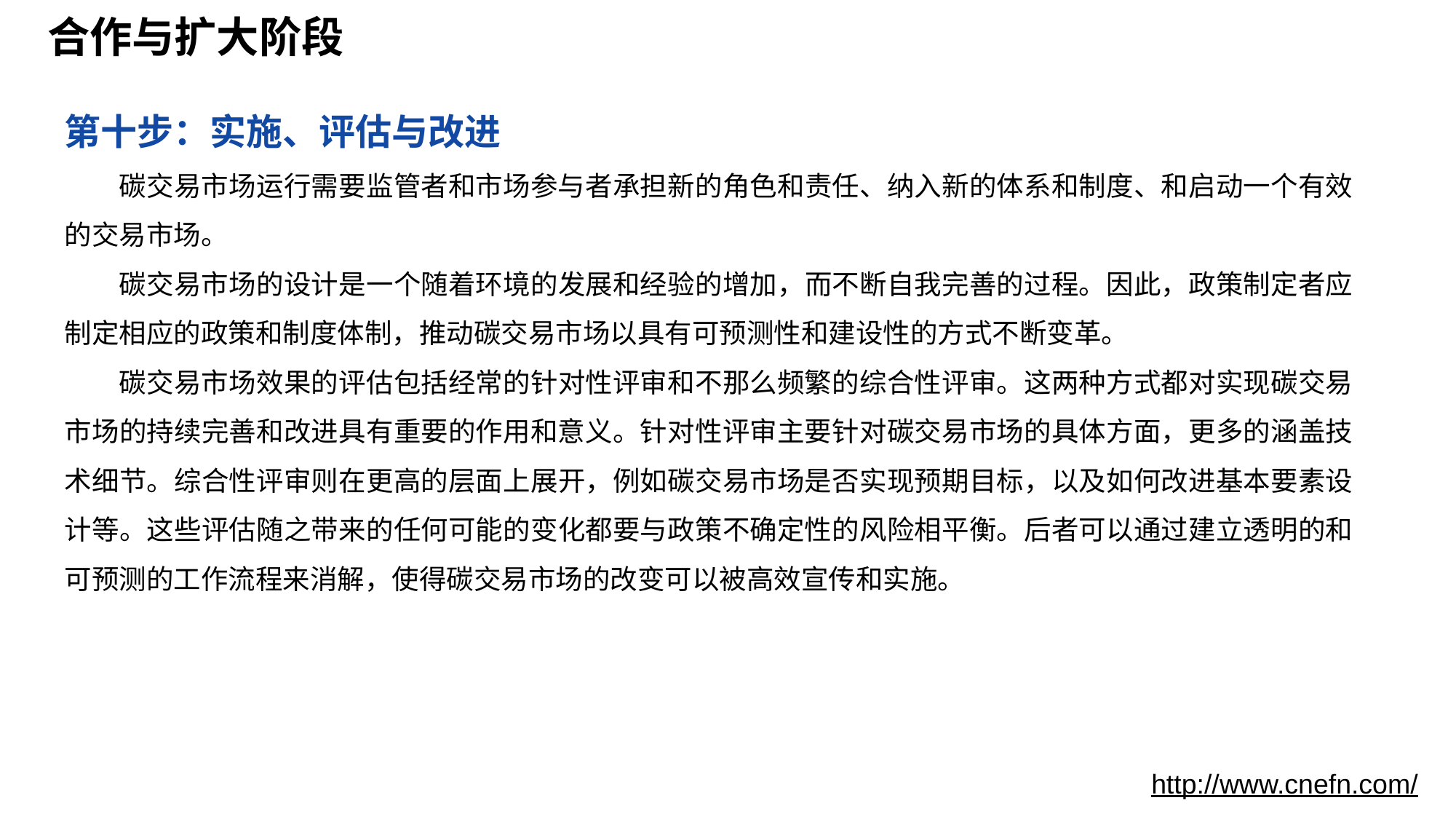

# 合作与扩大阶段
第十步：实施、评估与改进
碳交易市场运行需要监管者和市场参与者承担新的角色和责任、纳入新的体系和制度、和启动一个有效的交易市场。
碳交易市场的设计是一个随着环境的发展和经验的增加，而不断自我完善的过程。因此，政策制定者应制定相应的政策和制度体制，推动碳交易市场以具有可预测性和建设性的方式不断变革。
碳交易市场效果的评估包括经常的针对性评审和不那么频繁的综合性评审。这两种方式都对实现碳交易市场的持续完善和改进具有重要的作用和意义。针对性评审主要针对碳交易市场的具体方面，更多的涵盖技术细节。综合性评审则在更高的层面上展开，例如碳交易市场是否实现预期目标，以及如何改进基本要素设计等。这些评估随之带来的任何可能的变化都要与政策不确定性的风险相平衡。后者可以通过建立透明的和可预测的工作流程来消解，使得碳交易市场的改变可以被高效宣传和实施。